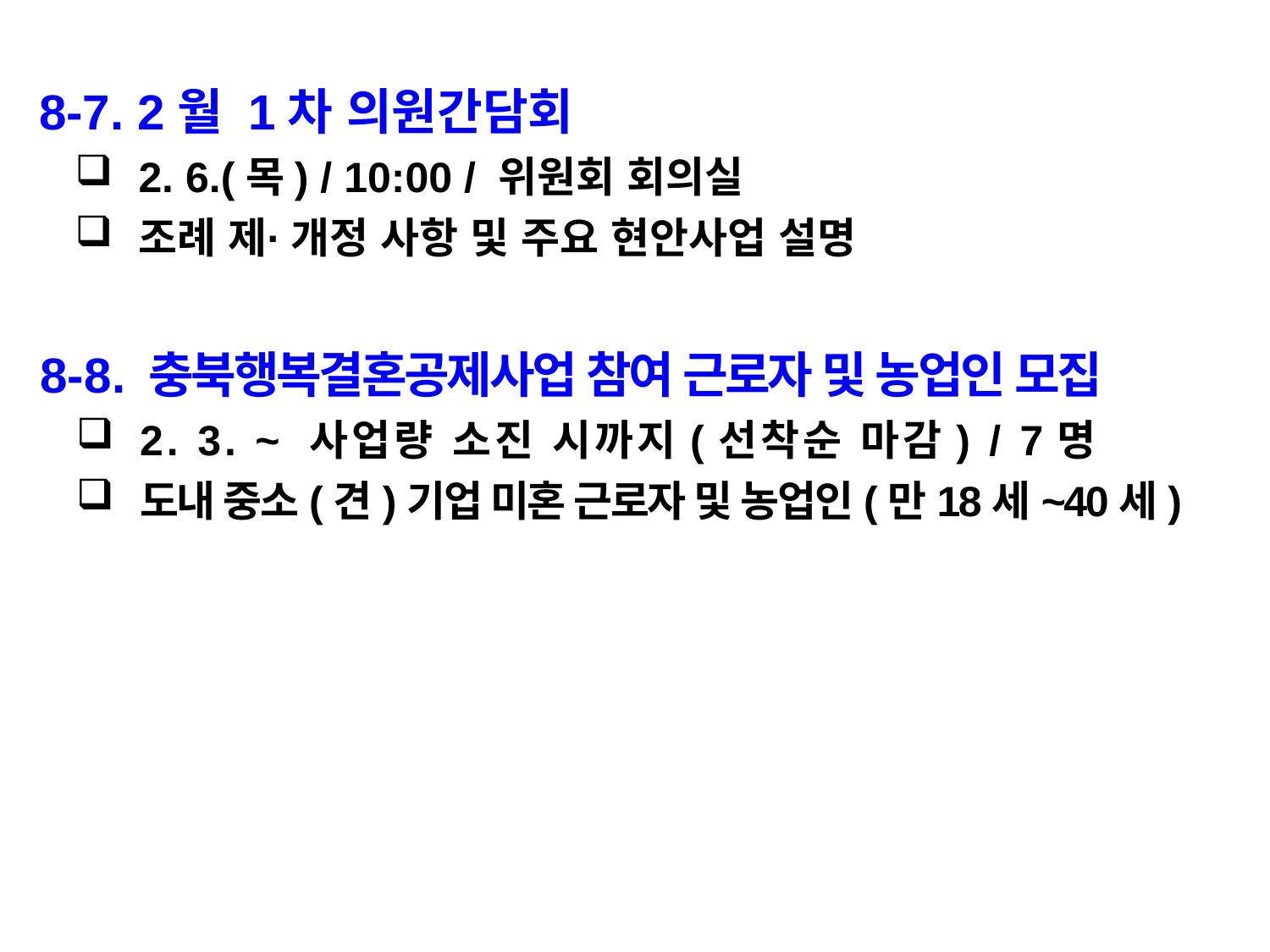

8-7. 2월 1차 의원간담회
2. 6.(목) / 10:00 / 위원회 회의실
조례 제∙ 개정 사항 및 주요 현안사업 설명
  8-8. 충북행복결혼공제사업 참여 근로자 및 농업인 모집
2. 3. ~ 사업량 소진 시까지(선착순 마감) / 7명
도내 중소(견)기업 미혼 근로자 및 농업인(만18세~40세)